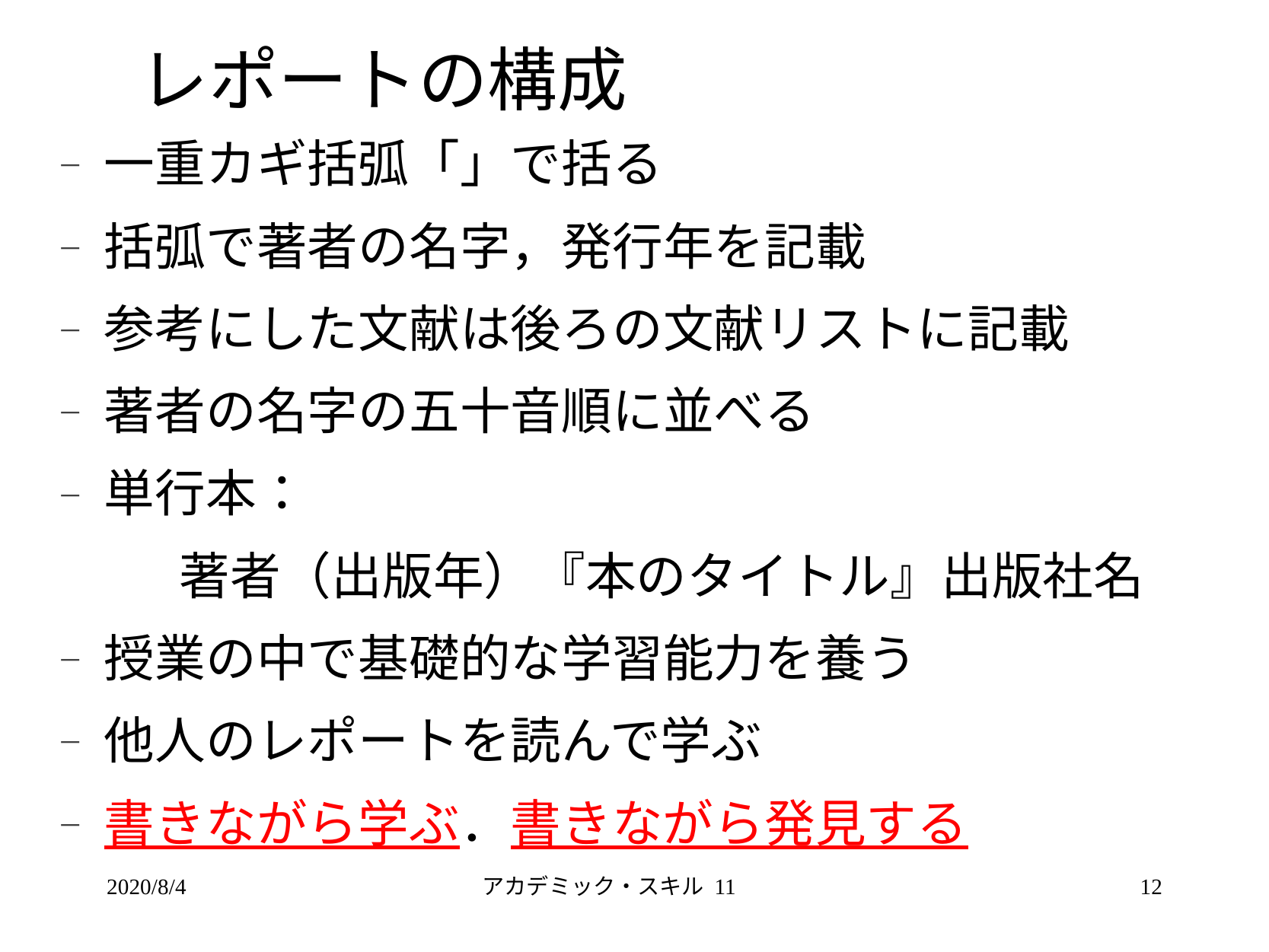

# レポートの構成
一重カギ括弧「」で括る
括弧で著者の名字，発行年を記載
参考にした文献は後ろの文献リストに記載
著者の名字の五十音順に並べる
単行本：
 著者（出版年）『本のタイトル』出版社名
授業の中で基礎的な学習能力を養う
他人のレポートを読んで学ぶ
書きながら学ぶ．書きながら発見する
2020/8/4
アカデミック・スキル 11
12